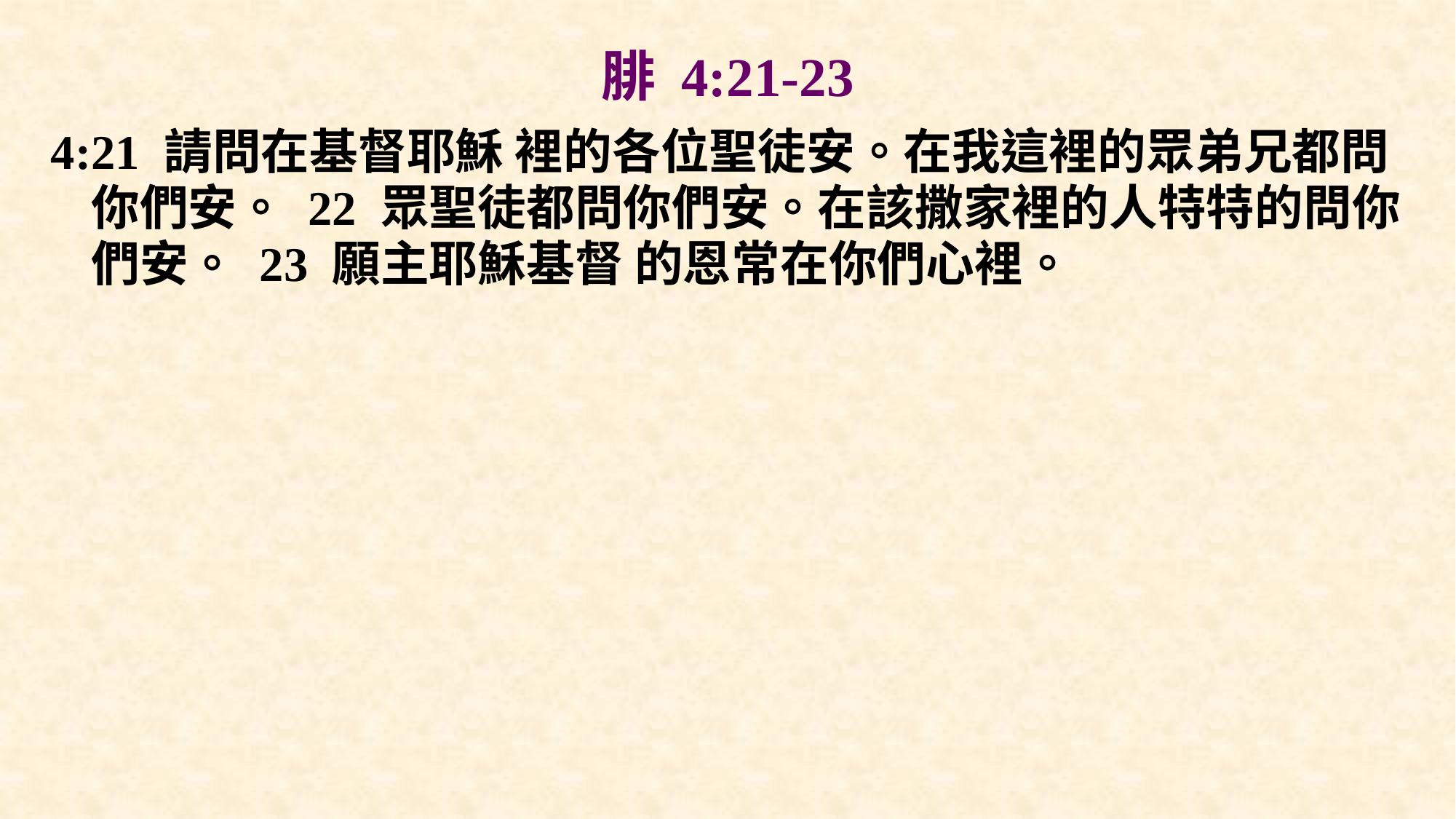

# 腓 4:21-23
4:21 請問在基督耶穌 裡的各位聖徒安。在我這裡的眾弟兄都問你們安。 22 眾聖徒都問你們安。在該撒家裡的人特特的問你們安。 23 願主耶穌基督 的恩常在你們心裡。